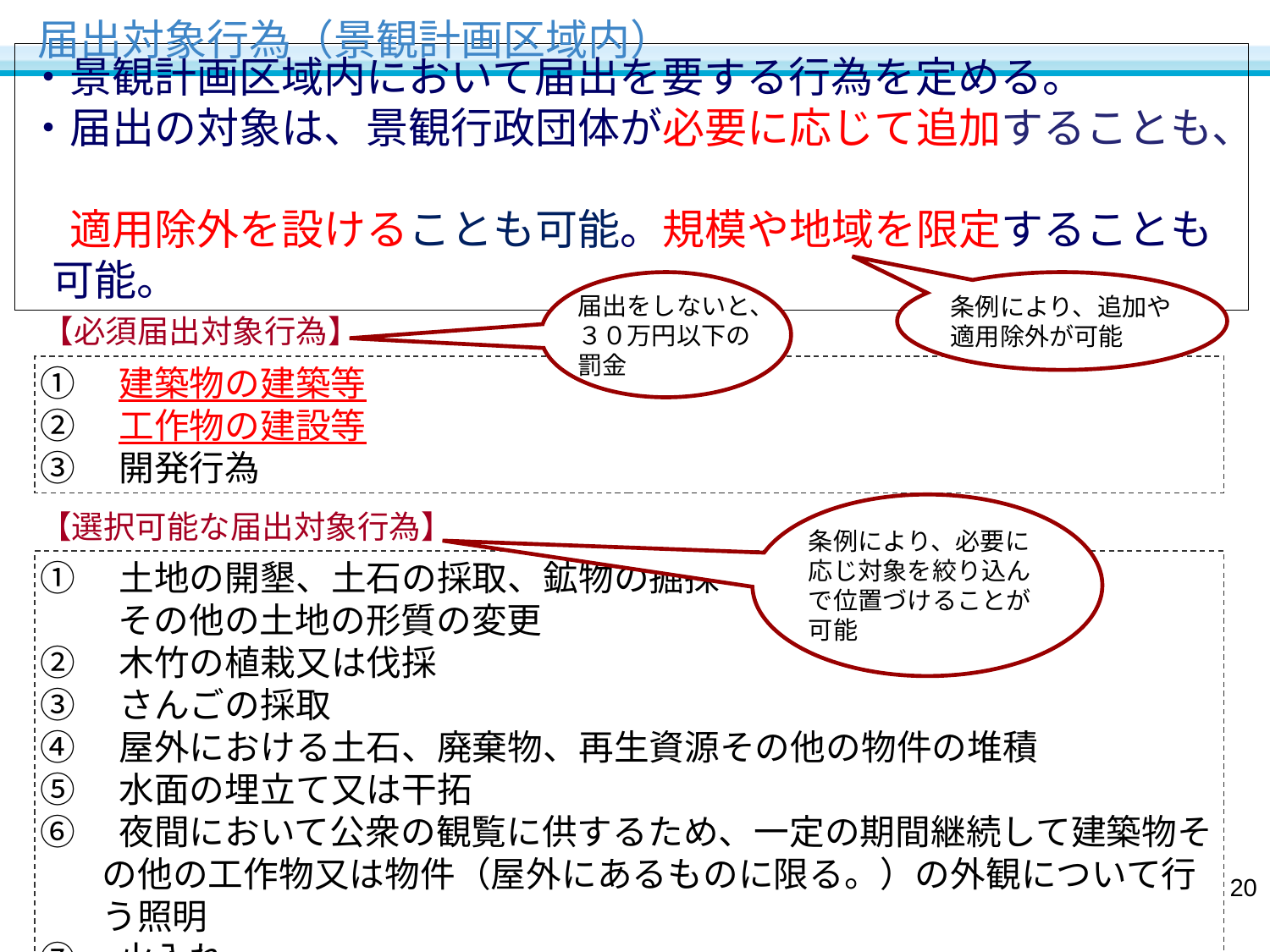

届出対象行為（景観計画区域内）

・景観計画区域内において届出を要する行為を定める。
・届出の対象は、景観行政団体が必要に応じて追加することも、
　適用除外を設けることも可能。規模や地域を限定することも可能。
届出をしないと、
３０万円以下の
罰金
条例により、追加や適用除外が可能
【必須届出対象行為】
①　建築物の建築等
②　工作物の建設等
③　開発行為
条例により、必要に応じ対象を絞り込んで位置づけることが可能
【選択可能な届出対象行為】
①　土地の開墾、土石の採取、鉱物の掘採
　　 その他の土地の形質の変更
②　木竹の植栽又は伐採
③　さんごの採取
④　屋外における土石、廃棄物、再生資源その他の物件の堆積
⑤　水面の埋立て又は干拓
⑥　夜間において公衆の観覧に供するため、一定の期間継続して建築物その他の工作物又は物件（屋外にあるものに限る。）の外観について行う照明
⑦　火入れ
20